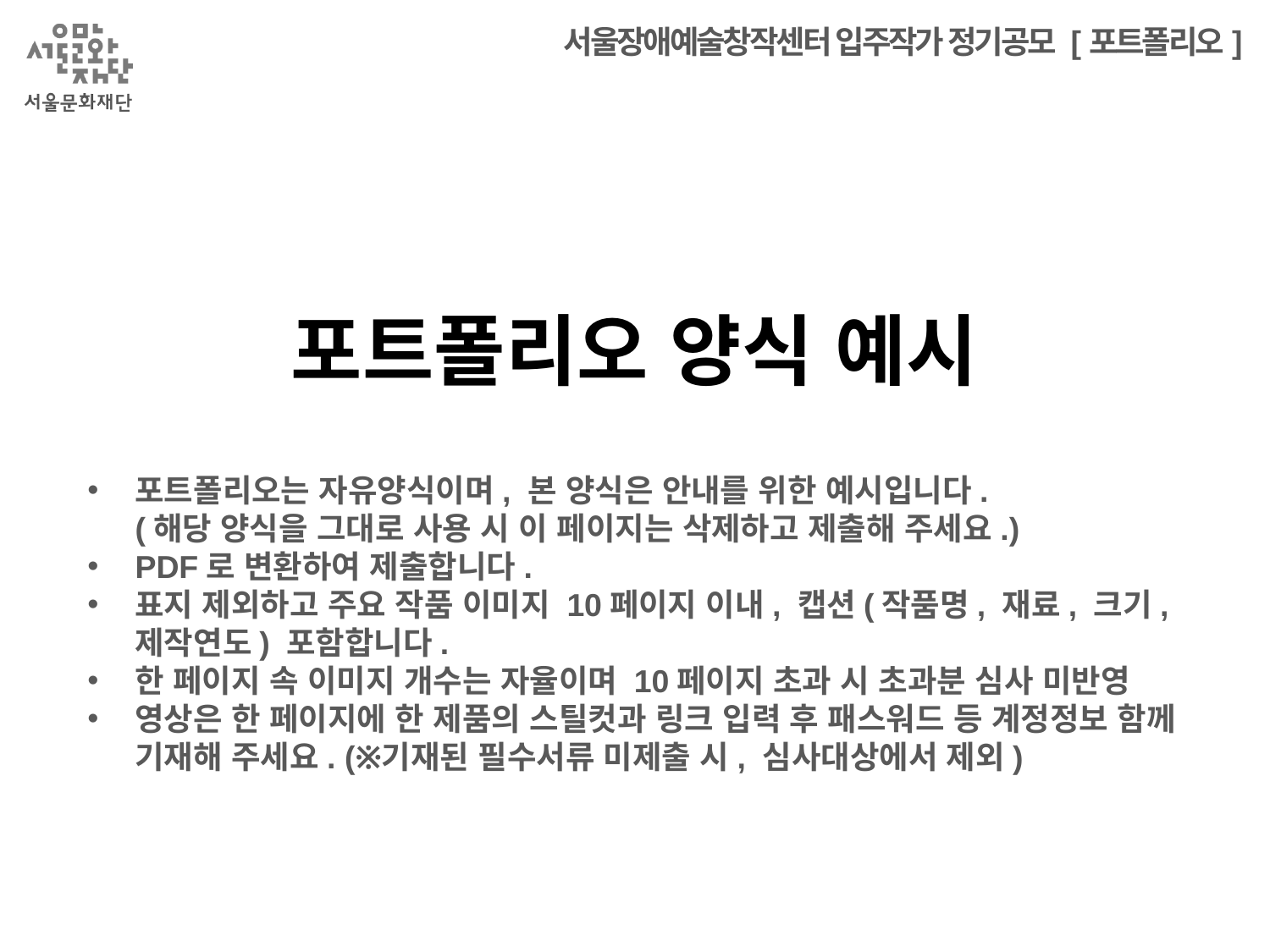

# 포트폴리오 양식 예시
포트폴리오는 자유양식이며, 본 양식은 안내를 위한 예시입니다.
(해당 양식을 그대로 사용 시 이 페이지는 삭제하고 제출해 주세요.)
PDF로 변환하여 제출합니다.
표지 제외하고 주요 작품 이미지 10페이지 이내, 캡션(작품명, 재료, 크기, 제작연도) 포함합니다.
한 페이지 속 이미지 개수는 자율이며 10페이지 초과 시 초과분 심사 미반영
영상은 한 페이지에 한 제품의 스틸컷과 링크 입력 후 패스워드 등 계정정보 함께 기재해 주세요. (※기재된 필수서류 미제출 시, 심사대상에서 제외)